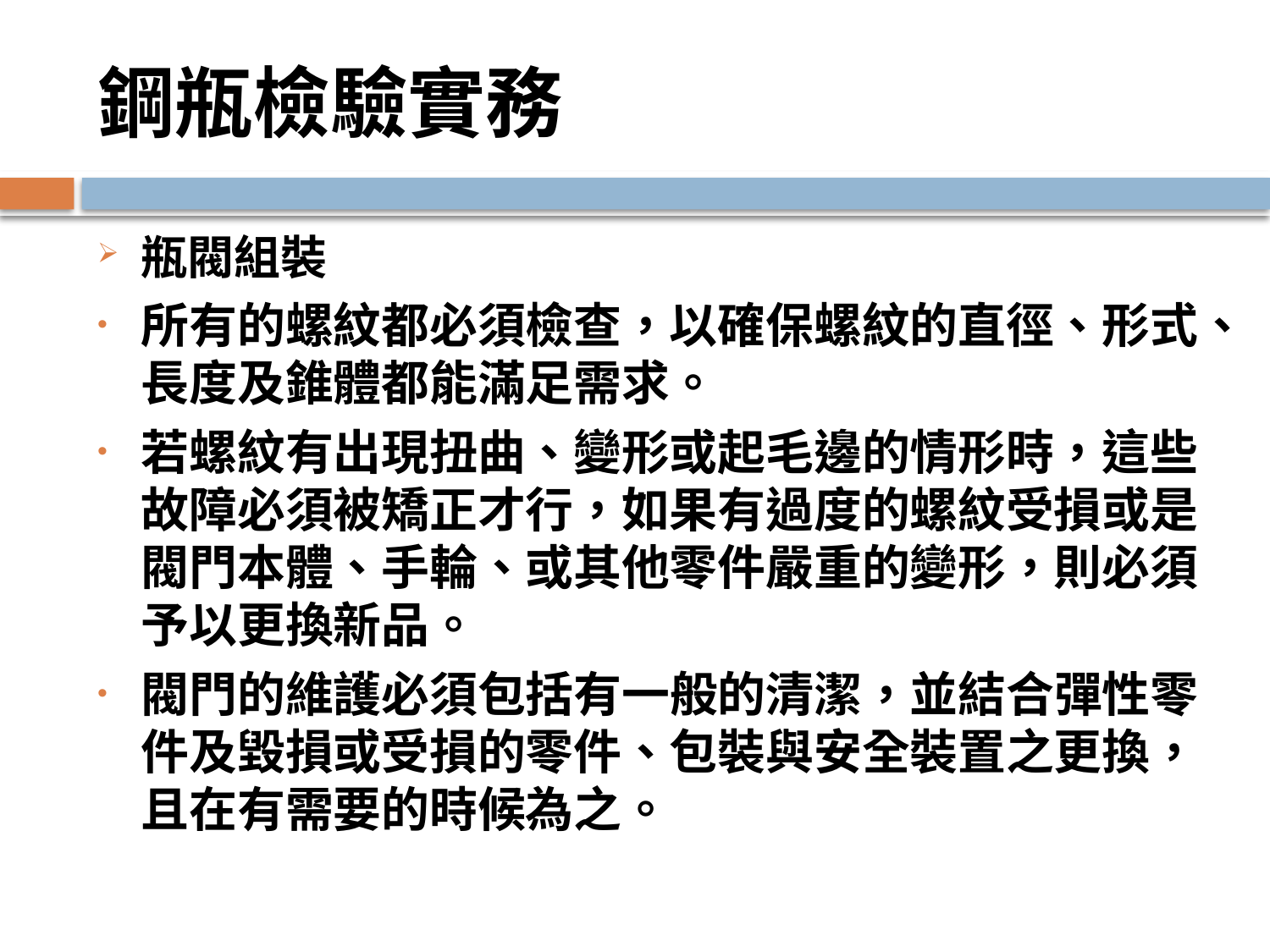

# 鋼瓶檢驗實務
瓶閥組裝
所有的螺紋都必須檢查，以確保螺紋的直徑、形式、長度及錐體都能滿足需求。
若螺紋有出現扭曲、變形或起毛邊的情形時，這些故障必須被矯正才行，如果有過度的螺紋受損或是閥門本體、手輪、或其他零件嚴重的變形，則必須予以更換新品。
閥門的維護必須包括有一般的清潔，並結合彈性零件及毀損或受損的零件、包裝與安全裝置之更換，且在有需要的時候為之。